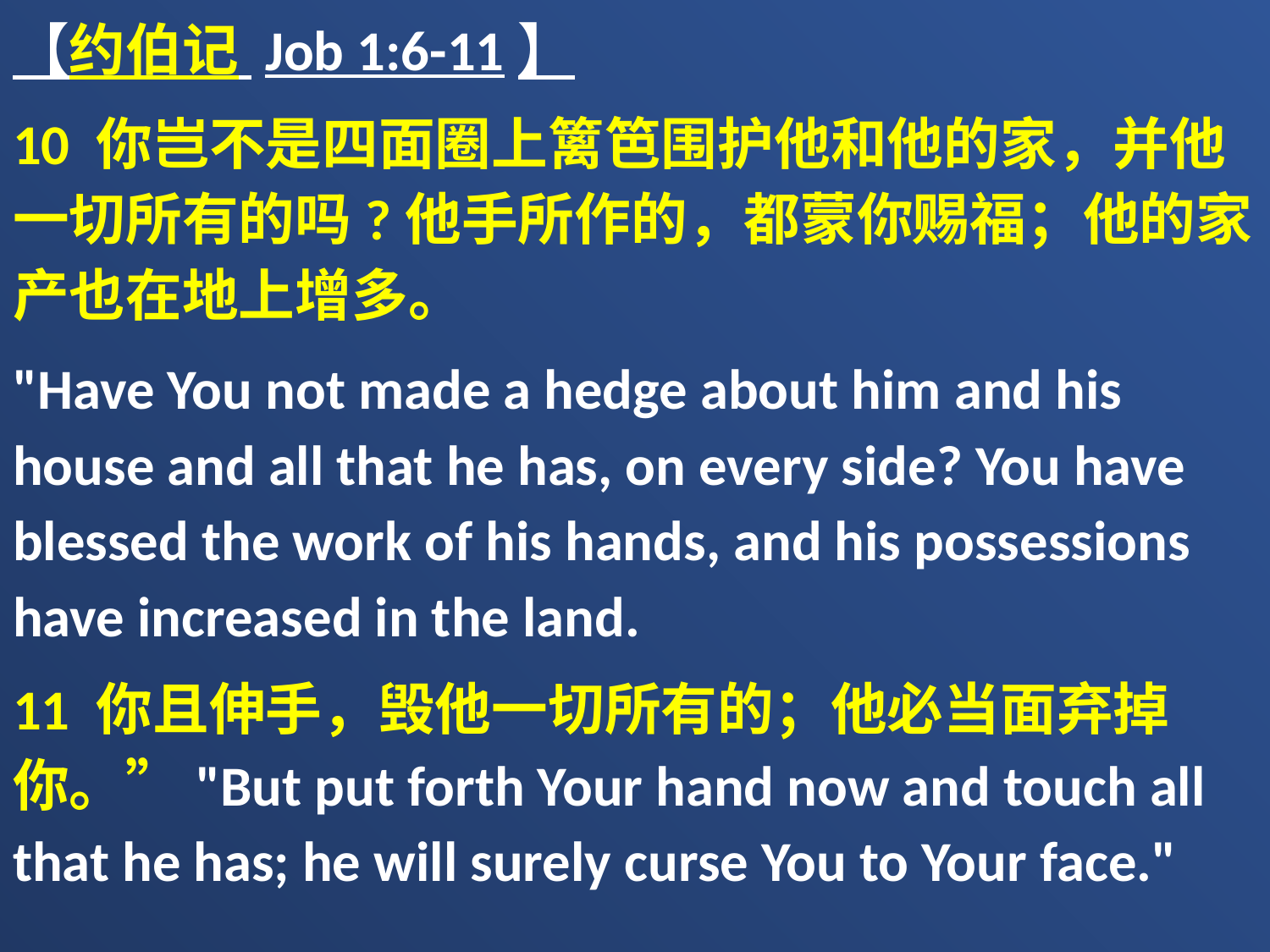

【约伯记 Job 1:6-11】
10 你岂不是四面圈上篱笆围护他和他的家，并他一切所有的吗?他手所作的，都蒙你赐福；他的家产也在地上增多。
"Have You not made a hedge about him and his house and all that he has, on every side? You have blessed the work of his hands, and his possessions have increased in the land.
11 你且伸手，毁他一切所有的；他必当面弃掉你。”"But put forth Your hand now and touch all that he has; he will surely curse You to Your face."